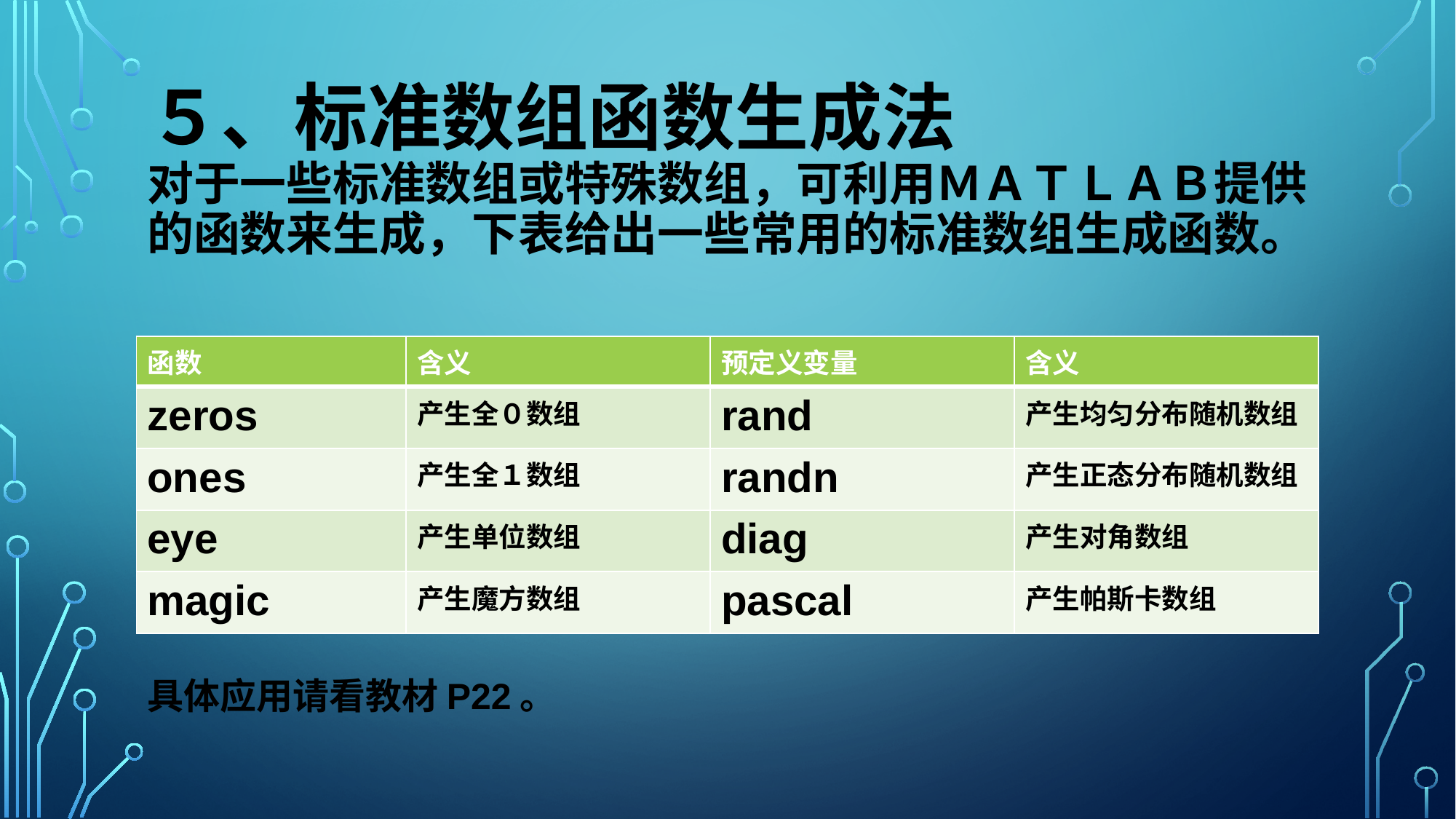

# ５、标准数组函数生成法 对于一些标准数组或特殊数组，可利用ＭＡＴＬＡＢ提供的函数来生成，下表给出一些常用的标准数组生成函数。
| 函数 | 含义 | 预定义变量 | 含义 |
| --- | --- | --- | --- |
| zeros | 产生全０数组 | rand | 产生均匀分布随机数组 |
| ones | 产生全１数组 | randn | 产生正态分布随机数组 |
| eye | 产生单位数组 | diag | 产生对角数组 |
| magic | 产生魔方数组 | pascal | 产生帕斯卡数组 |
具体应用请看教材P22。